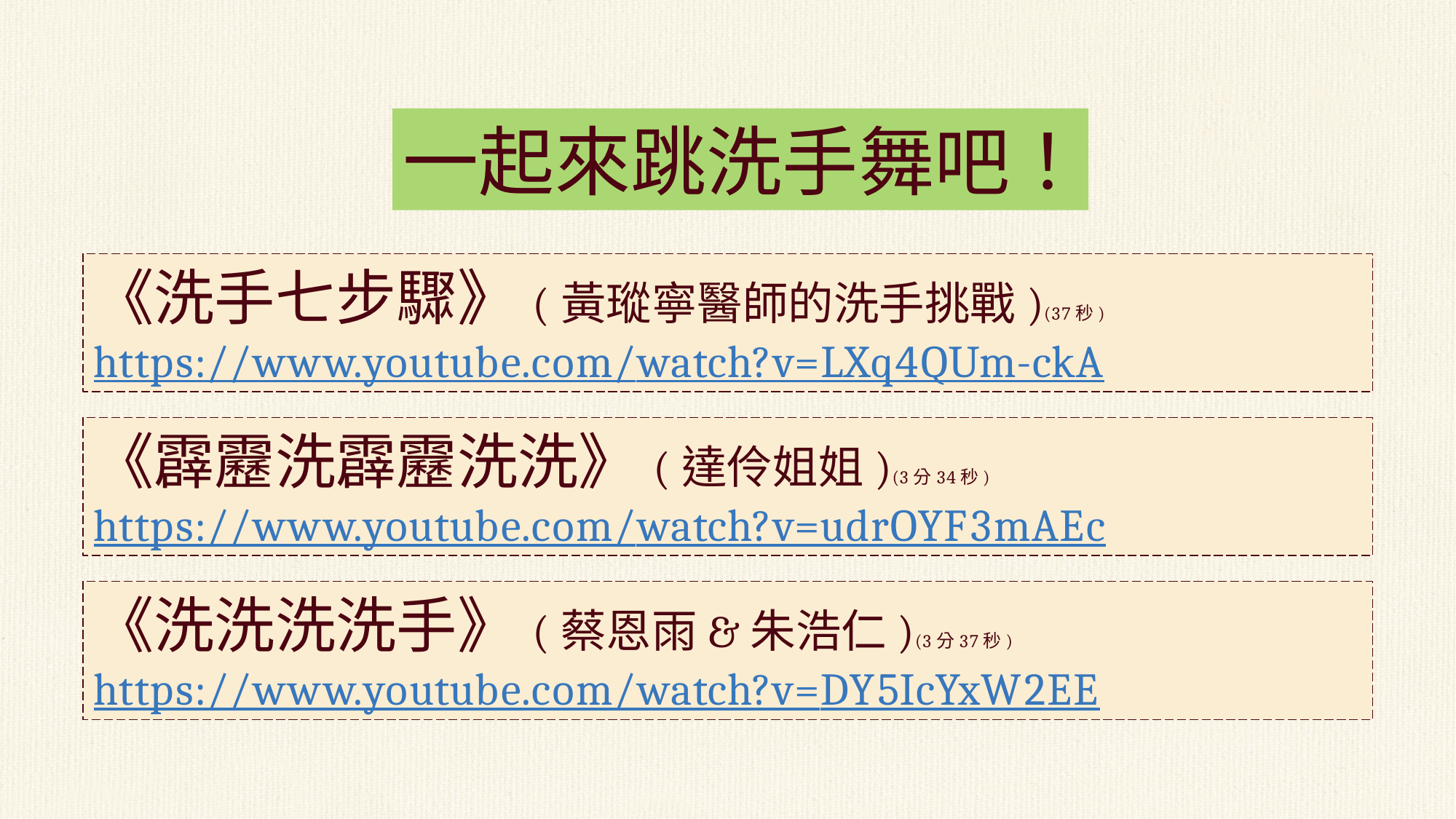

一起來跳洗手舞吧！
《洗手七步驟》(黃瑽寧醫師的洗手挑戰)(37秒)
https://www.youtube.com/watch?v=LXq4QUm-ckA
《霹靂洗霹靂洗洗》(達伶姐姐)(3分34秒)
https://www.youtube.com/watch?v=udrOYF3mAEc
《洗洗洗洗手》(蔡恩雨&朱浩仁)(3分37秒)
https://www.youtube.com/watch?v=DY5IcYxW2EE